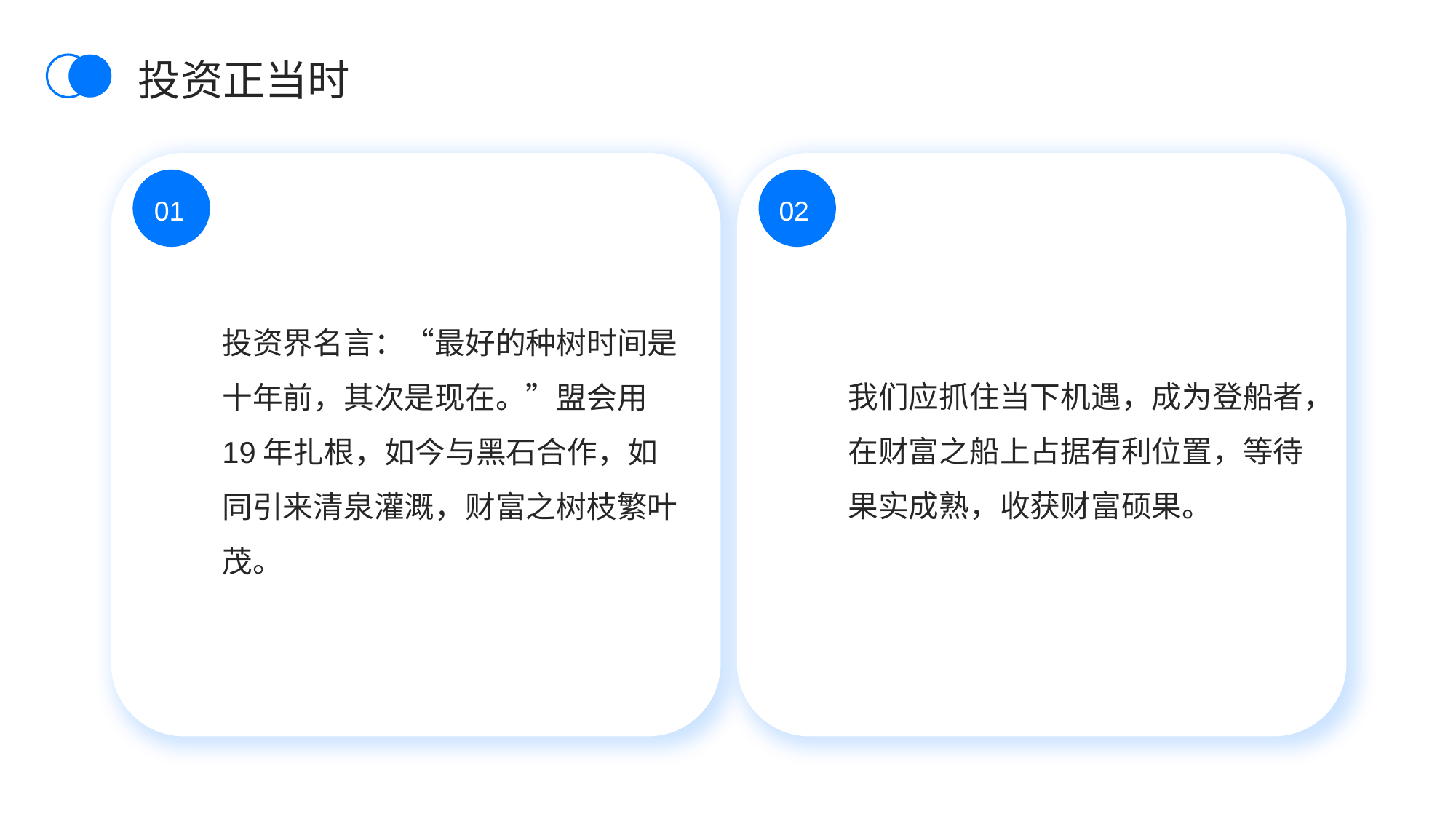

投资正当时

02

01
投资界名言：“最好的种树时间是十年前，其次是现在。”盟会用19年扎根，如今与黑石合作，如同引来清泉灌溉，财富之树枝繁叶茂。
我们应抓住当下机遇，成为登船者，在财富之船上占据有利位置，等待果实成熟，收获财富硕果。